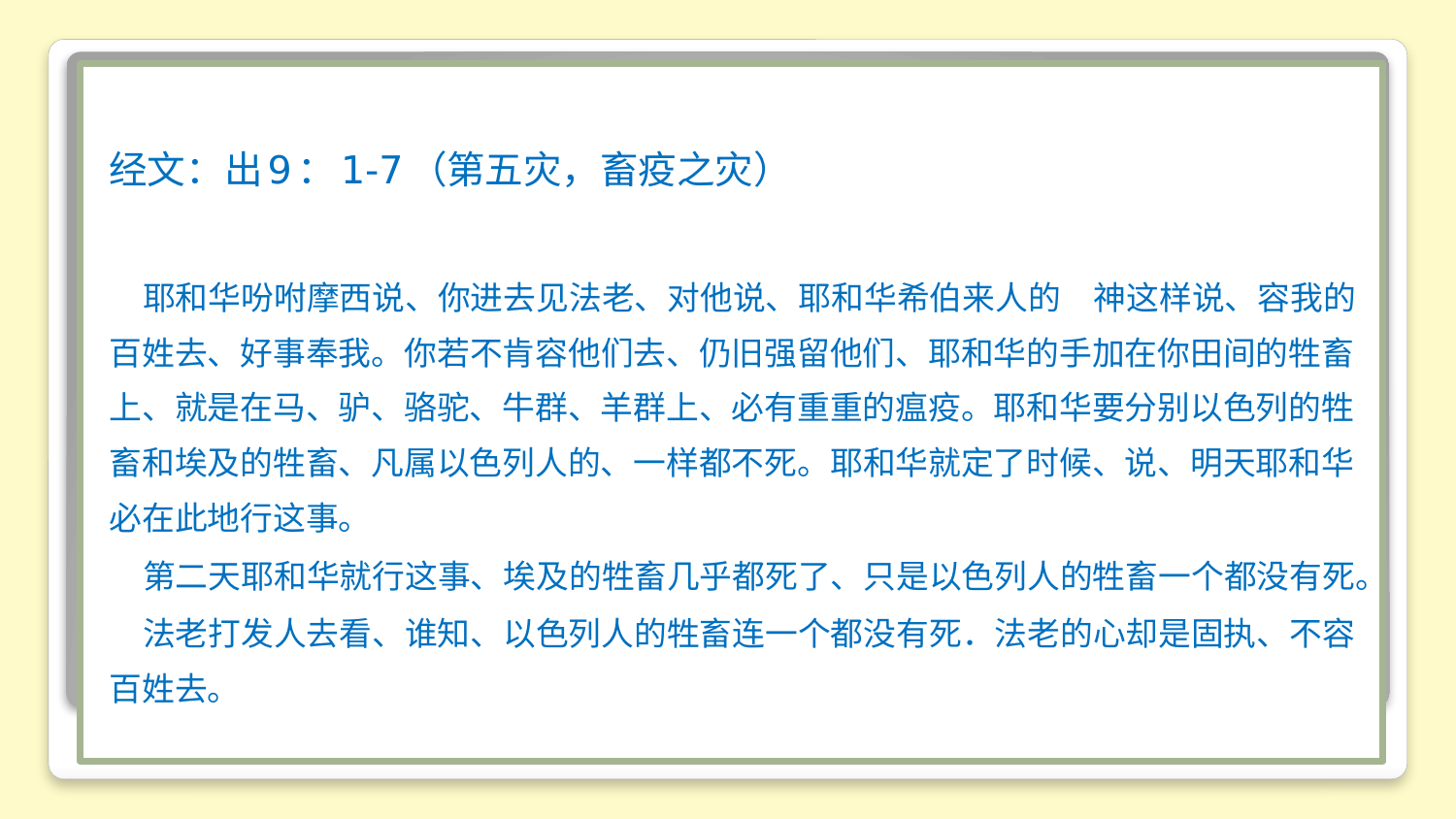

经文：出9：1-7（第五灾，畜疫之灾）

    耶和华吩咐摩西说、你进去见法老、对他说、耶和华希伯来人的　神这样说、容我的百姓去、好事奉我。你若不肯容他们去、仍旧强留他们、耶和华的手加在你田间的牲畜上、就是在马、驴、骆驼、牛群、羊群上、必有重重的瘟疫。耶和华要分别以色列的牲畜和埃及的牲畜、凡属以色列人的、一样都不死。耶和华就定了时候、说、明天耶和华必在此地行这事。
    第二天耶和华就行这事、埃及的牲畜几乎都死了、只是以色列人的牲畜一个都没有死。
    法老打发人去看、谁知、以色列人的牲畜连一个都没有死．法老的心却是固执、不容百姓去。